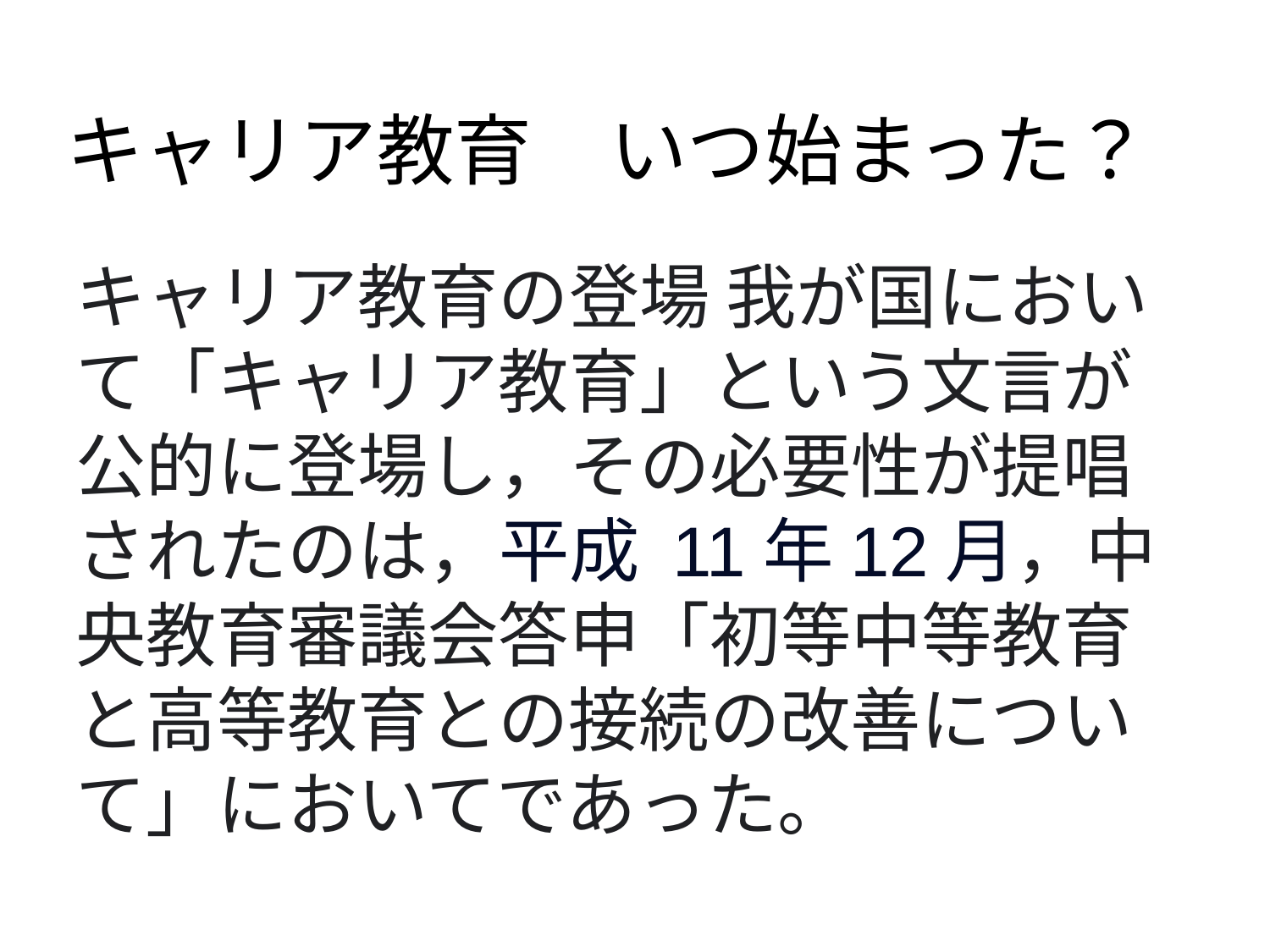

# キャリア教育　いつ始まった？
キャリア教育の登場 我が国において「キャリア教育」という文言が公的に登場し，その必要性が提唱されたのは，平成 11年12月，中央教育審議会答申「初等中等教育と高等教育との接続の改善について」においてであった。